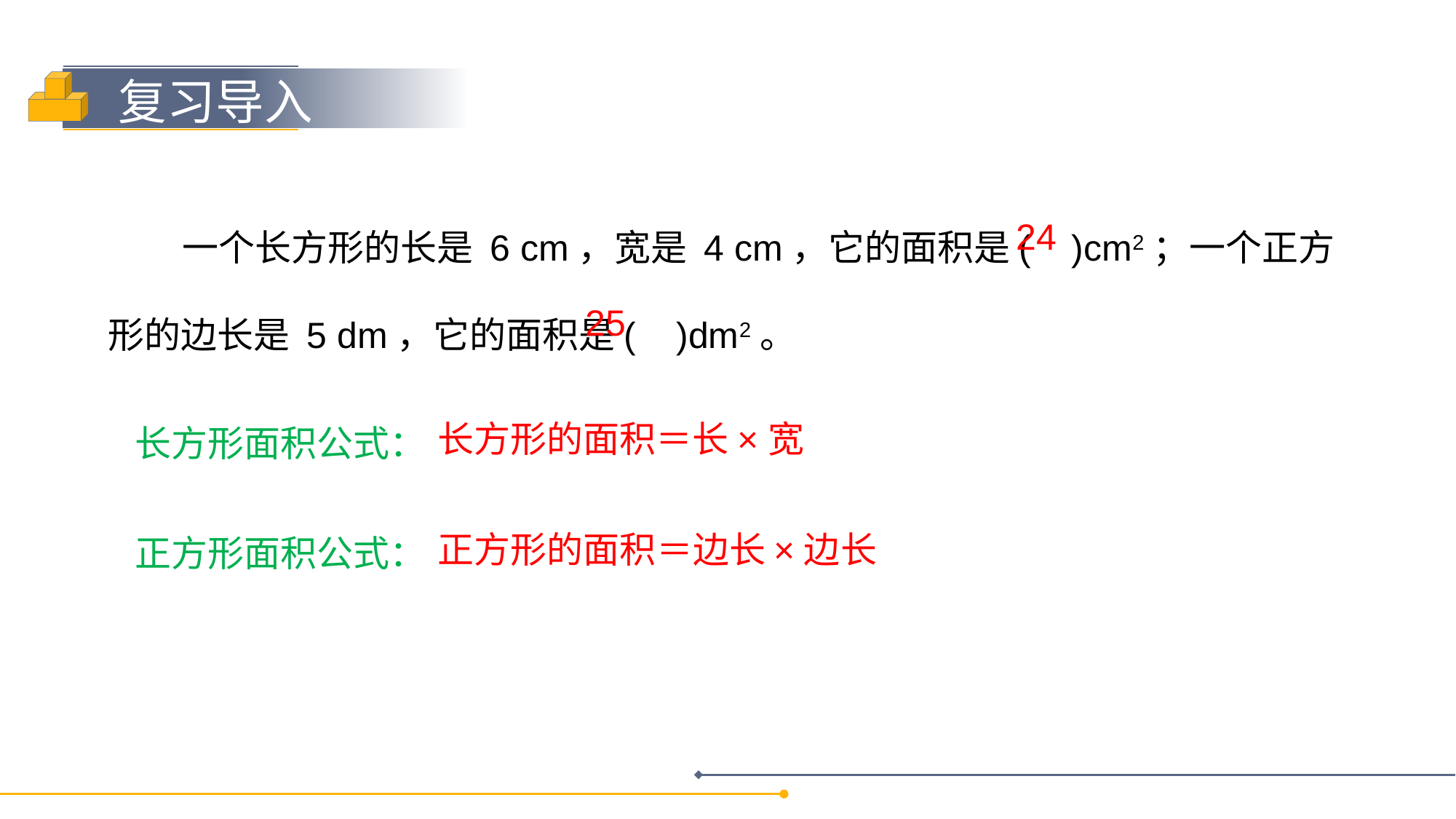

一个长方形的长是 6 cm，宽是 4 cm，它的面积是(    )cm2；一个正方形的边长是 5 dm，它的面积是(    )dm2。
24
25
长方形的面积＝长×宽
长方形面积公式：
正方形的面积＝边长×边长
正方形面积公式：